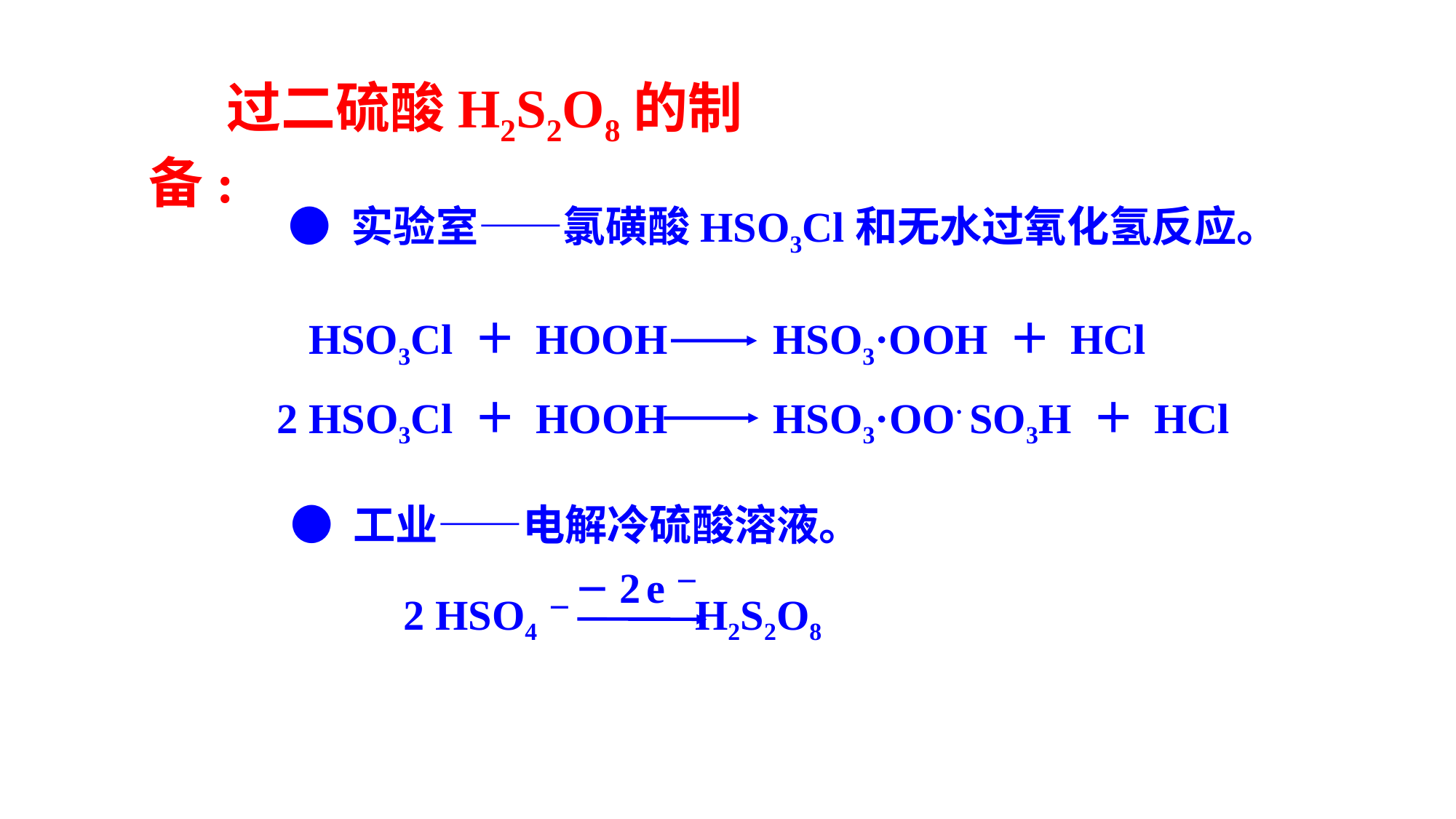

过二硫酸H2S2O8的制备:
          ● 实验室——氯磺酸HSO3Cl和无水过氧化氢反应。
           HSO3Cl ＋ HOOH          HSO3·OOH ＋ HCl
        2 HSO3Cl ＋ HOOH          HSO3·OO· SO3H ＋ HCl

         ● 工业——电解冷硫酸溶液。
－2 e－
                    2 HSO4－                    H2S2O8